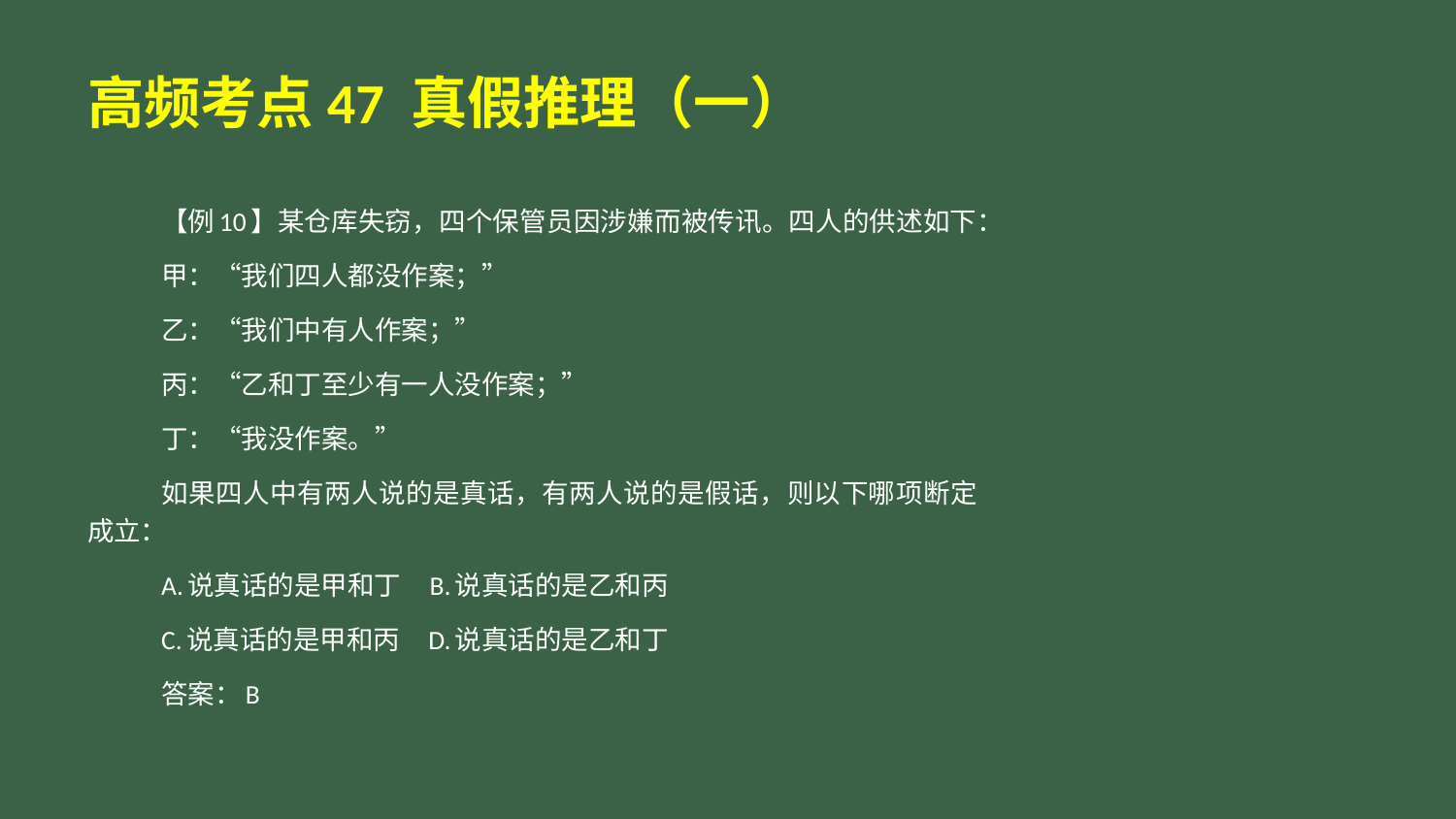

# 高频考点47 真假推理（一）
【例10】某仓库失窃，四个保管员因涉嫌而被传讯。四人的供述如下：
甲：“我们四人都没作案；”
乙：“我们中有人作案；”
丙：“乙和丁至少有一人没作案；”
丁：“我没作案。”
如果四人中有两人说的是真话，有两人说的是假话，则以下哪项断定成立：
A.说真话的是甲和丁    B.说真话的是乙和丙
C.说真话的是甲和丙    D.说真话的是乙和丁
答案：B